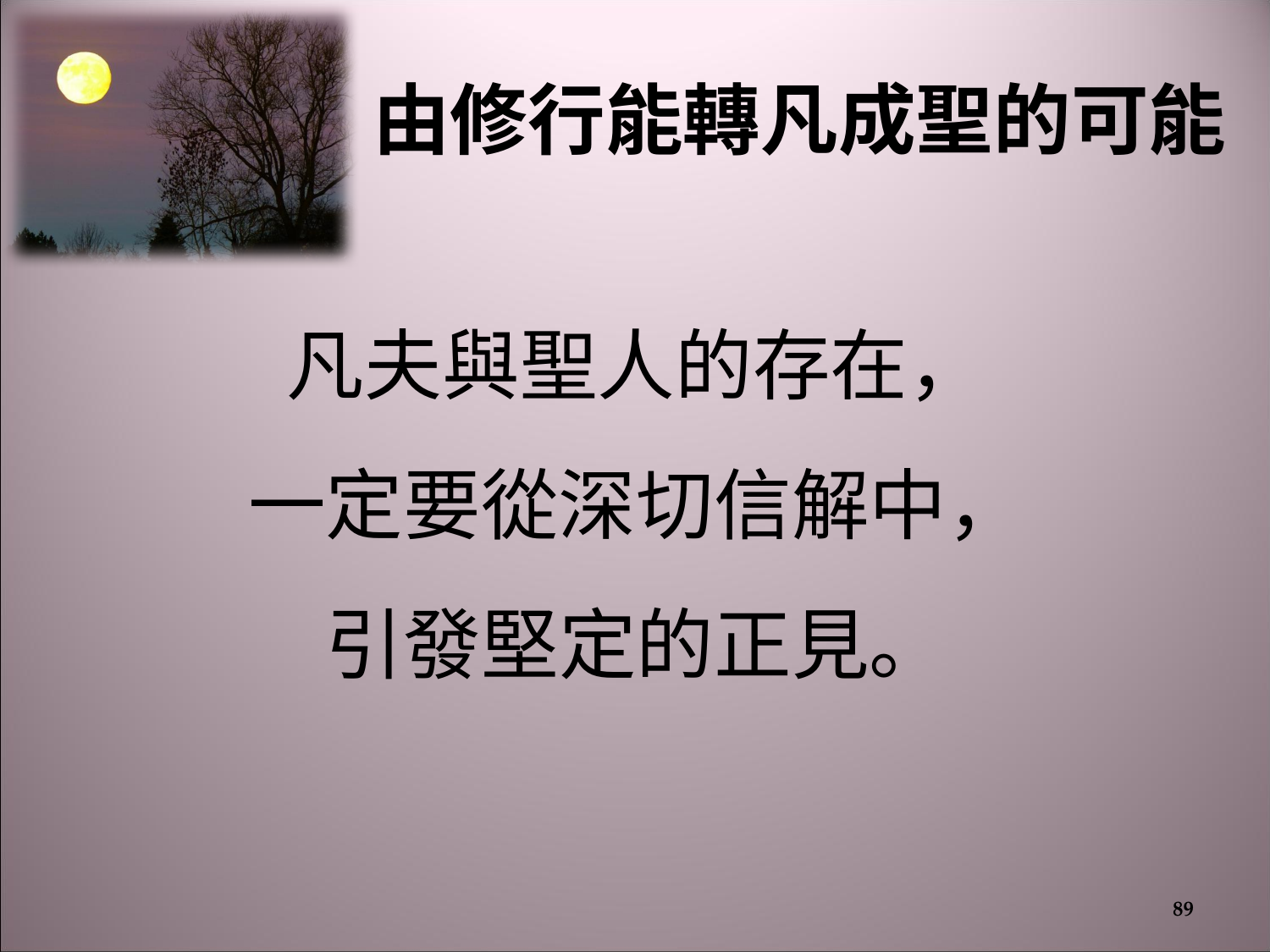

# 由修行能轉凡成聖的可能
凡夫與聖人的存在，
一定要從深切信解中，
引發堅定的正見。
89